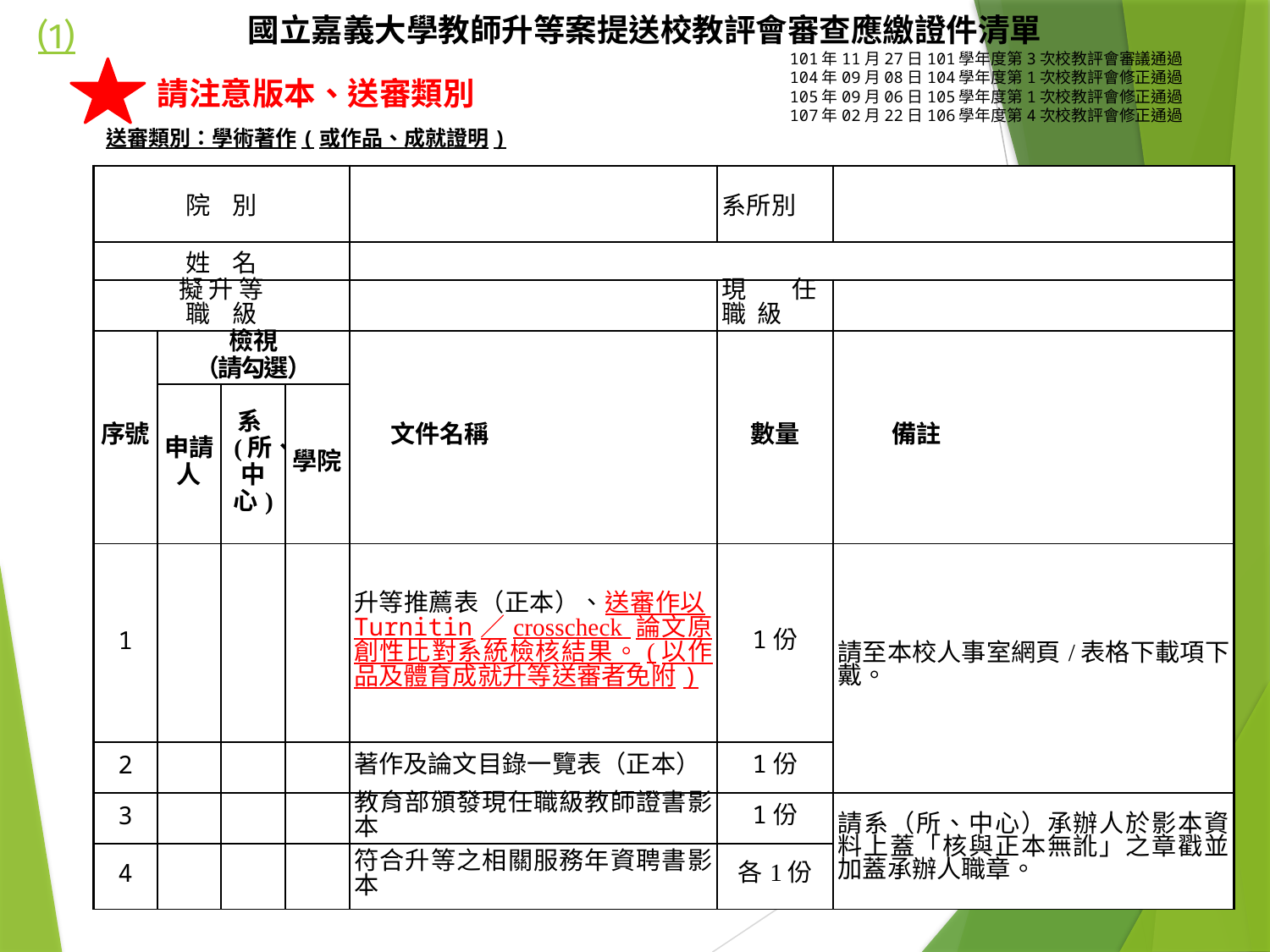

國立嘉義大學教師升等案提送校教評會審查應繳證件清單
101年11月27日101學年度第3次校教評會審議通過
104年09月08日104學年度第1次校教評會修正通過
105年09月06日105學年度第1次校教評會修正通過
107年02月22日106學年度第4次校教評會修正通過
送審類別：學術著作(或作品、成就證明)

(1)

請注意版本、送審類別
| 院 別 |  |  |  |  | 系所別 |  |
| --- | --- | --- | --- | --- | --- | --- |
| 姓 名 |  |  |  |  |  |  |
| 擬 升 等 職 級 |  |  |  |  | 現 任 職 級 |  |
| 序號 | 檢視 （請勾選） |  |  | 文件名稱 | 數量 | 備註 |
|  | 申請人 | 系(所、中心) | 學院 |  |  |  |
| 1 |  |  |  | 升等推薦表（正本）、送審作以Turnitin／crosscheck 論文原創性比對系統檢核結果。(以作品及體育成就升等送審者免附) | 1份 | 請至本校人事室網頁/表格下載項下戴。 |
| 2 |  |  |  | 著作及論文目錄一覽表（正本） | 1份 |  |
| 3 |  |  |  | 教育部頒發現任職級教師證書影本 | 1份 | 請系（所、中心）承辦人於影本資料上蓋「核與正本無訛」之章戳並加蓋承辦人職章。 |
| 4 |  |  |  | 符合升等之相關服務年資聘書影本 | 各1份 |  |